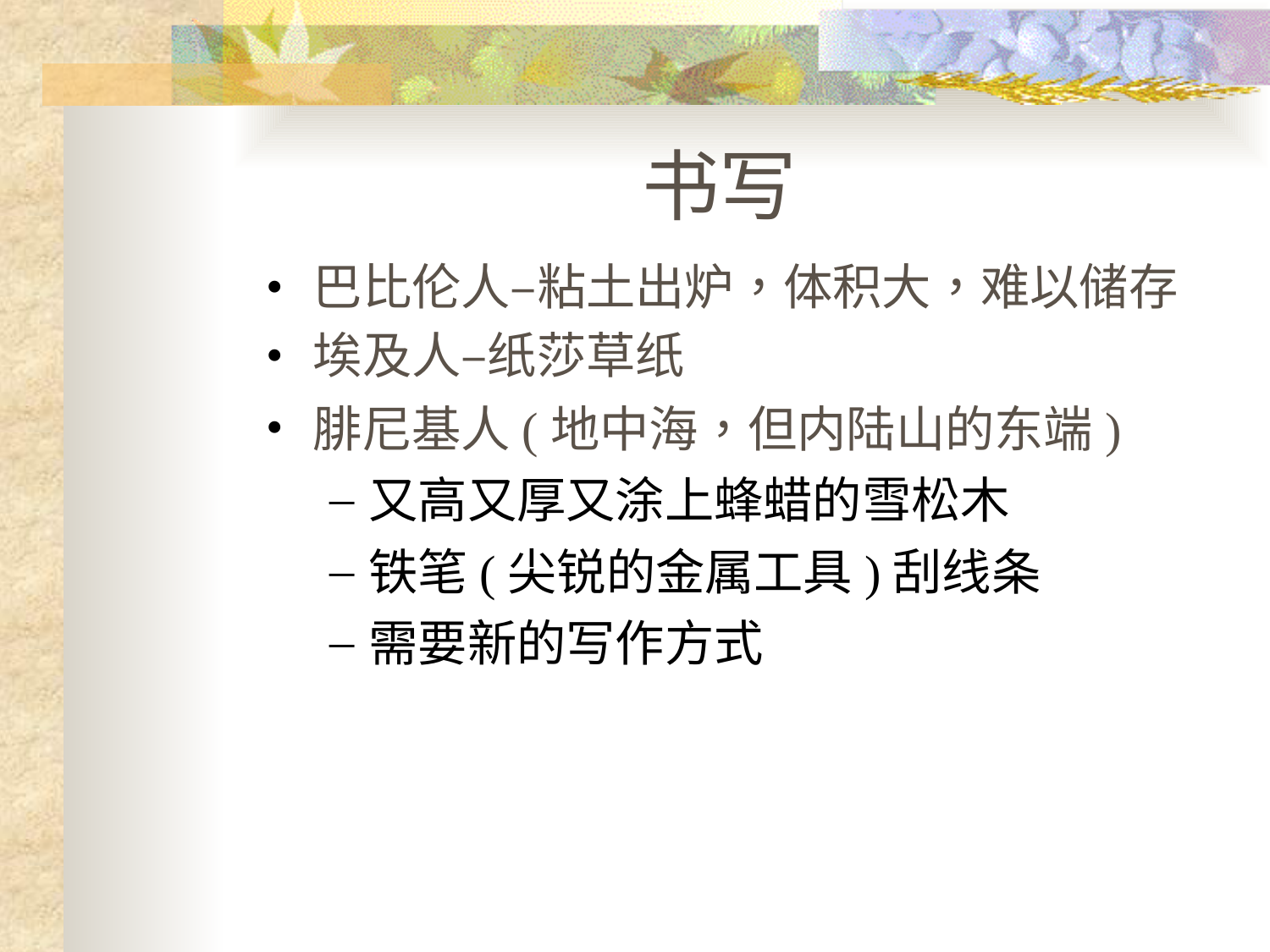

书写
巴比伦人–粘土出炉，体积大，难以储存
埃及人–纸莎草纸
腓尼基人(地中海，但内陆山的东端)
又高又厚又涂上蜂蜡的雪松木
铁笔(尖锐的金属工具)刮线条
需要新的写作方式